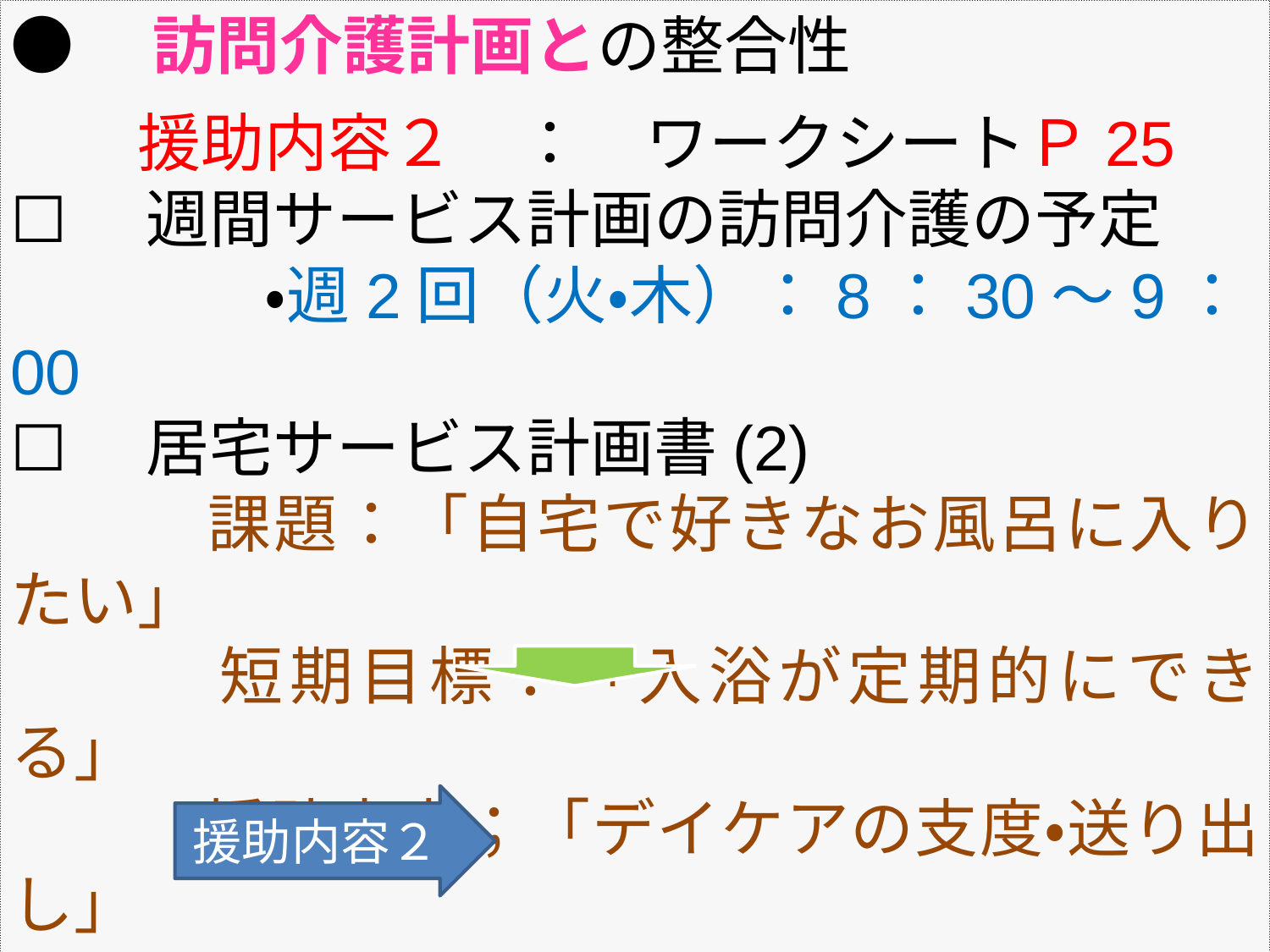

●　訪問介護計画との整合性

　　援助内容２　：　ワークシートＰ25
☐　週間サービス計画の訪問介護の予定
　　　　・週2回（火・木）：8：30～9：00
☐　居宅サービス計画書(2)
　　　課題：「自宅で好きなお風呂に入りたい」
　　　短期目標：「入浴が定期的にできる」
　　　援助内容；「デイケアの支度・送り出し」

☐　訪問介護計画
　　　　　　　　　　　　「健康チェック、更衣介助、
　　　　　　　　　　　　　　デイケア準備、排泄見守り」

援助内容２
75